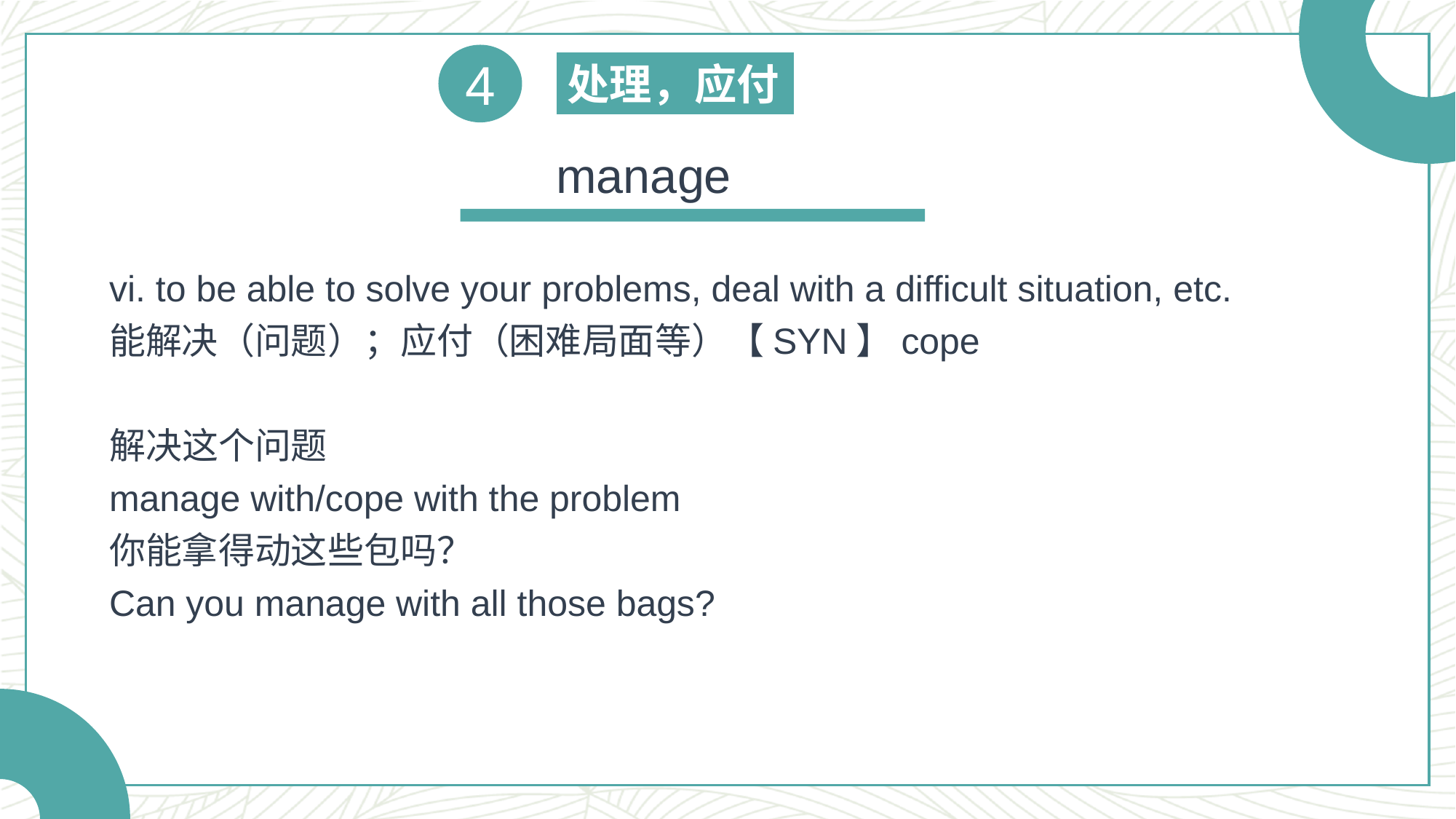

4
处理，应付
manage

vi. to be able to solve your problems, deal with a difficult situation, etc.
能解决（问题）；应付（困难局面等）【SYN】cope

解决这个问题
manage with/cope with the problem
你能拿得动这些包吗？
Can you manage with all those bags?